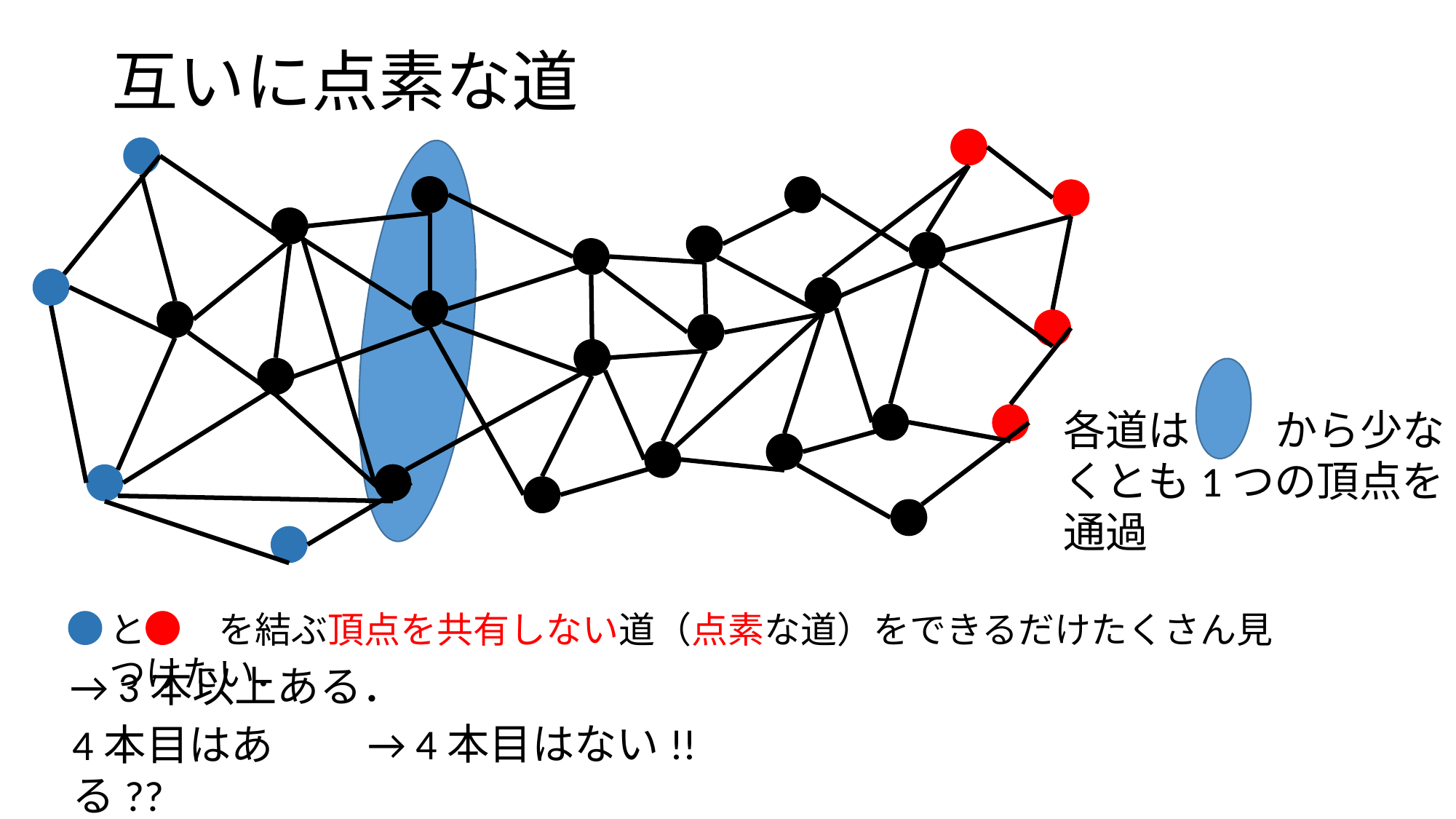

# 互いに点素な道

各道は　　から少なくとも1つの頂点を通過

と　　を結ぶ頂点を共有しない道（点素な道）をできるだけたくさん見つけたい．

→ 3本以上ある．
→ 4本目はない!!
4本目はある??